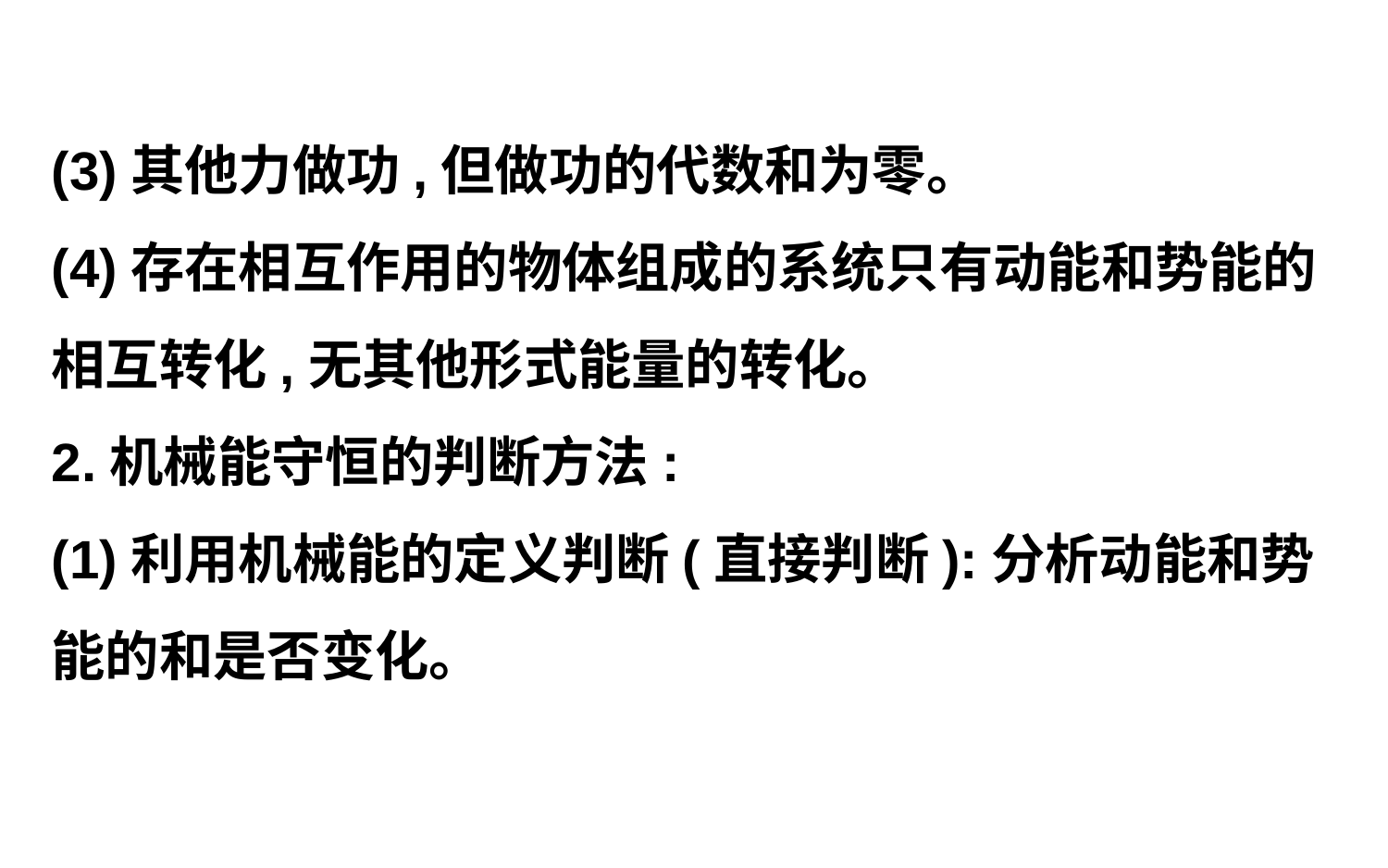

(3)其他力做功,但做功的代数和为零。
(4)存在相互作用的物体组成的系统只有动能和势能的相互转化,无其他形式能量的转化。
2.机械能守恒的判断方法:
(1)利用机械能的定义判断(直接判断):分析动能和势能的和是否变化。